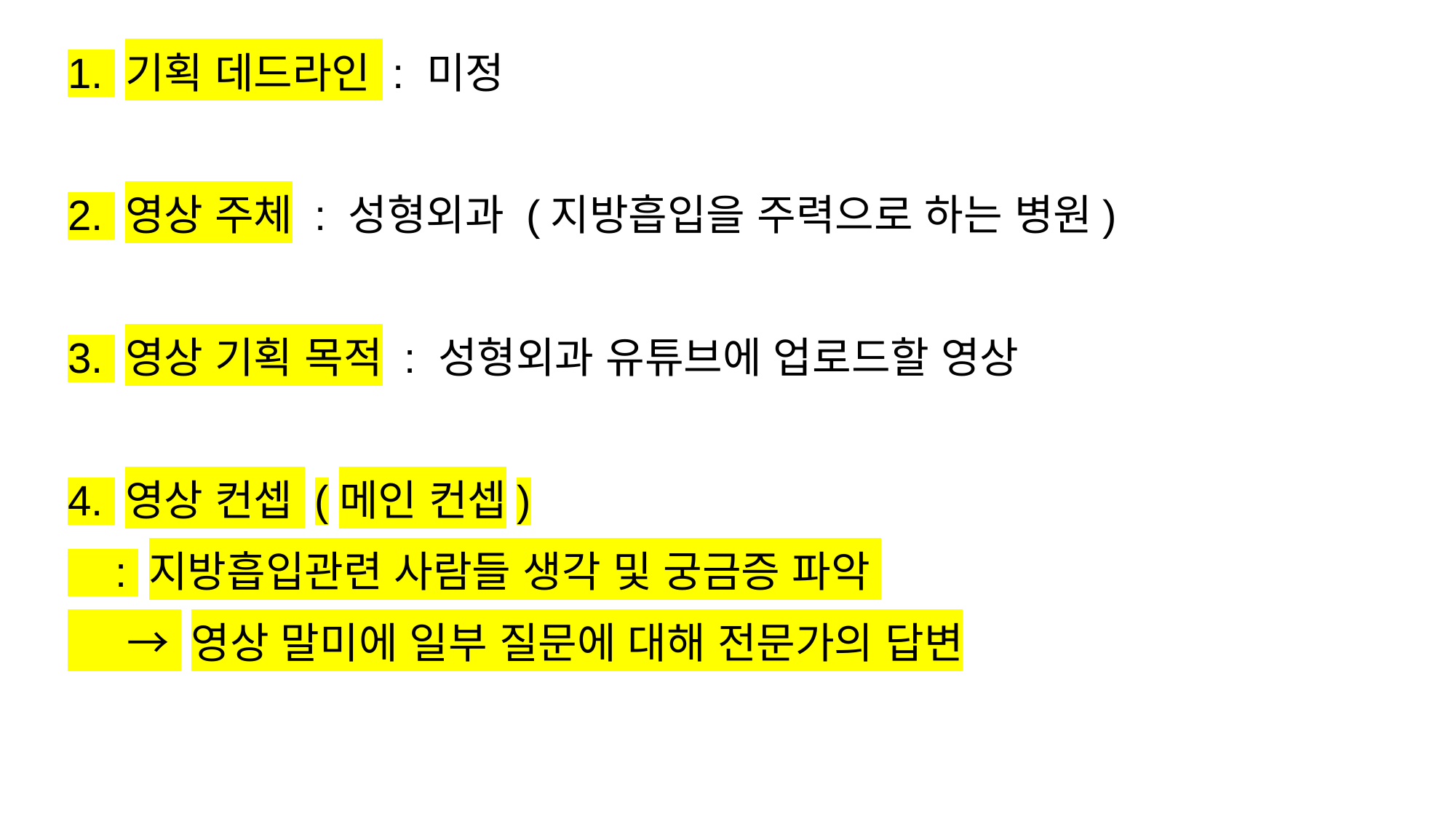

1. 기획 데드라인 : 미정

2. 영상 주체 : 성형외과 (지방흡입을 주력으로 하는 병원)

3. 영상 기획 목적 : 성형외과 유튜브에 업로드할 영상

4. 영상 컨셉 (메인 컨셉)
    : 지방흡입관련 사람들 생각 및 궁금증 파악
     → 영상 말미에 일부 질문에 대해 전문가의 답변